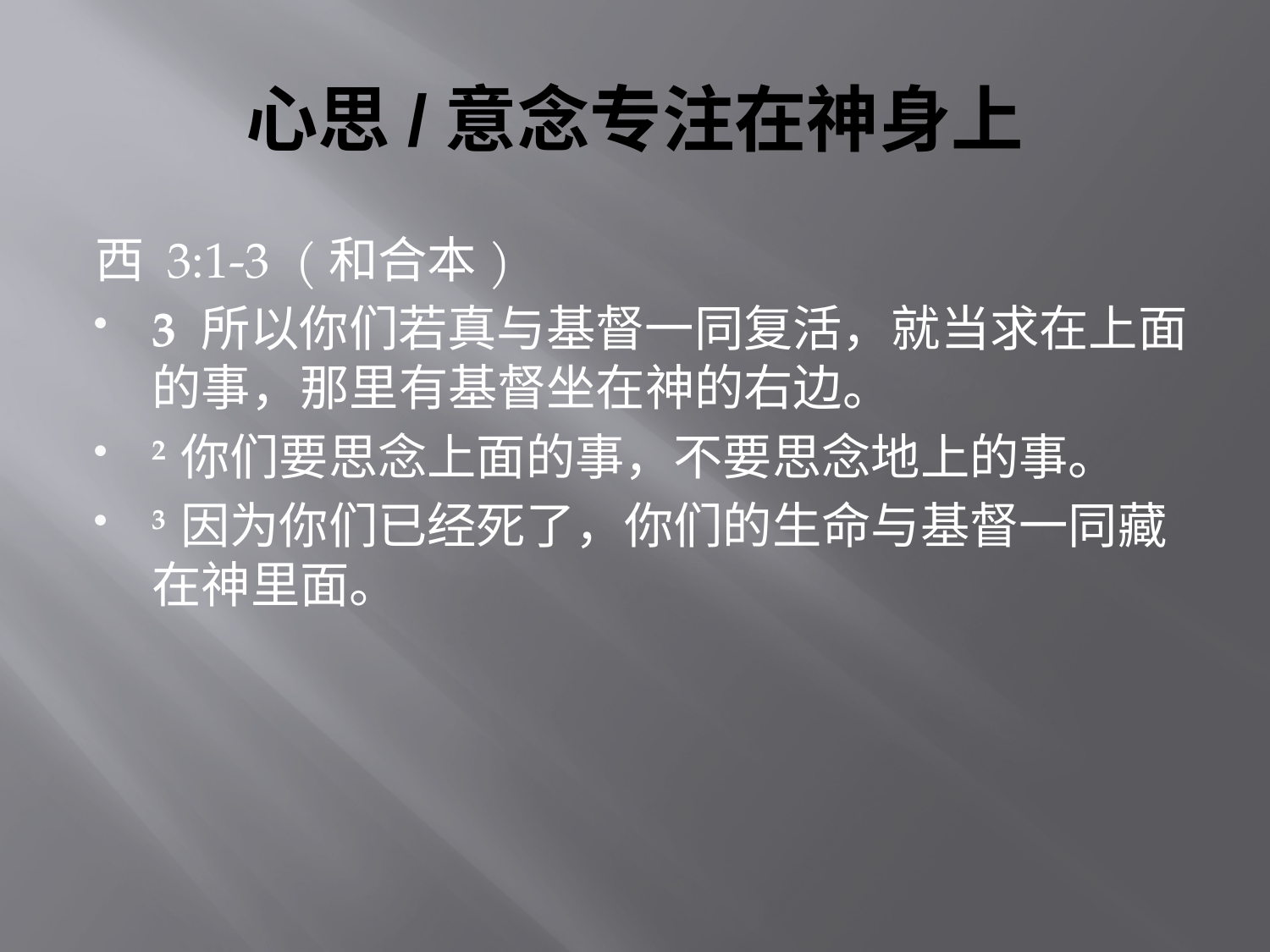

# 心思/意念专注在神身上
西 3:1-3  (和合本)
3 所以你们若真与基督一同复活，就当求在上面的事，那里有基督坐在神的右边。
2 你们要思念上面的事，不要思念地上的事。
3 因为你们已经死了，你们的生命与基督一同藏在神里面。